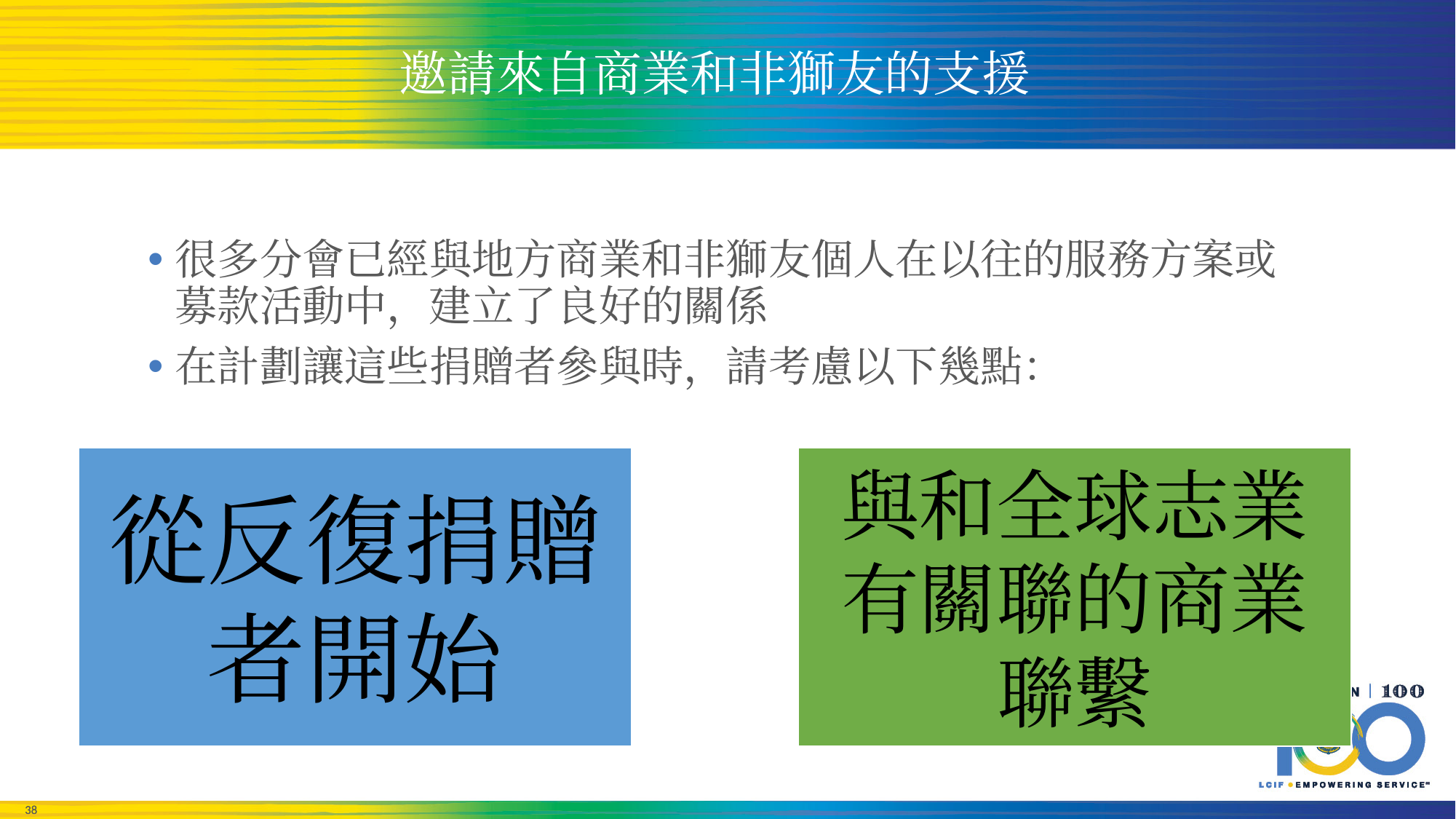

# 邀請來自商業和非獅友的支援
很多分會已經與地方商業和非獅友個人在以往的服務方案或募款活動中，建立了良好的關係
在計劃讓這些捐贈者參與時，請考慮以下幾點：

從反復捐贈者開始
與和全球志業
有關聯的商業聯繫